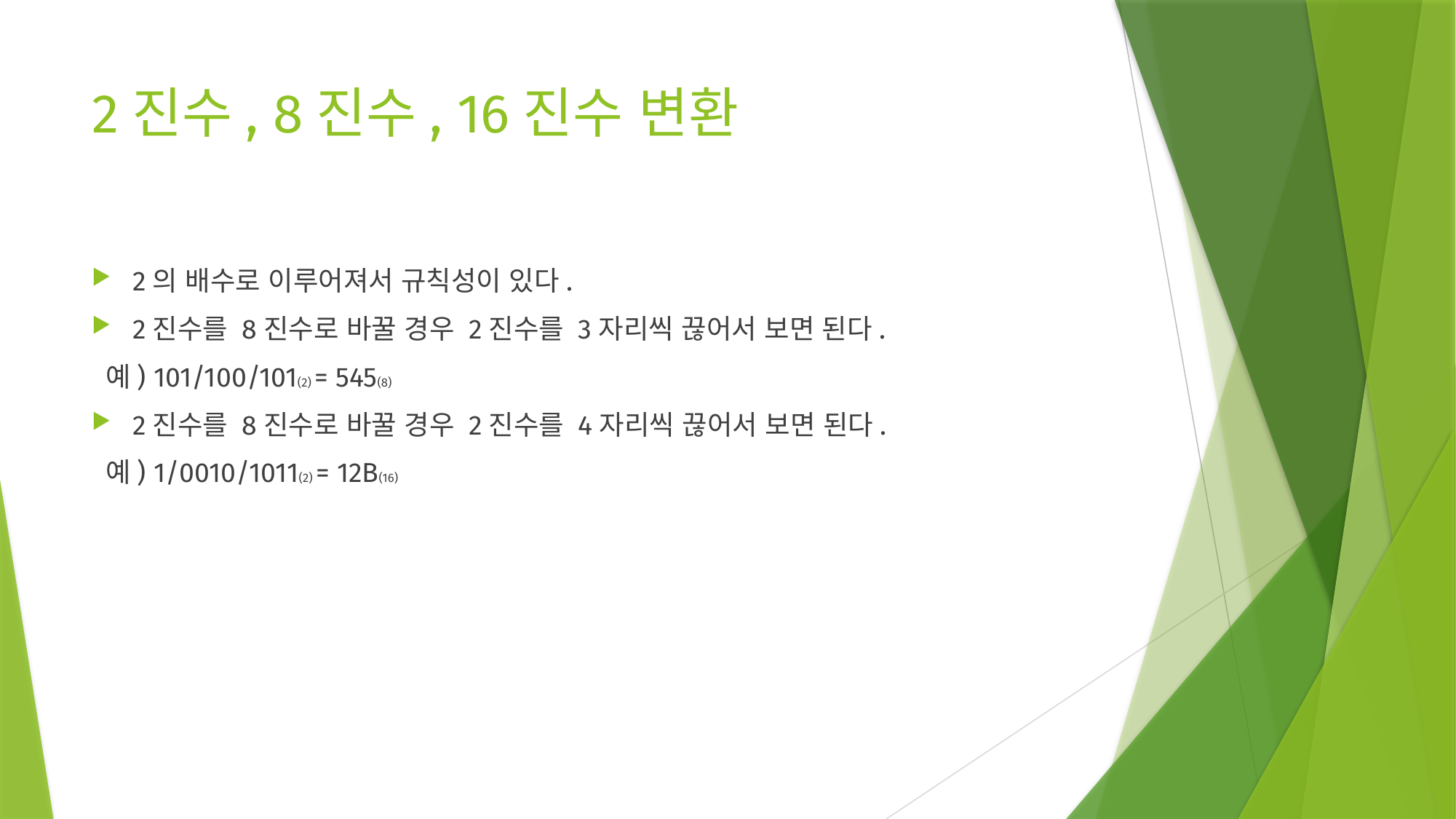

# 2진수, 8진수, 16진수 변환
2의 배수로 이루어져서 규칙성이 있다.
2진수를 8진수로 바꿀 경우 2진수를 3자리씩 끊어서 보면 된다.
 예) 101/100/101(2) = 545(8)
2진수를 8진수로 바꿀 경우 2진수를 4자리씩 끊어서 보면 된다.
 예) 1/0010/1011(2) = 12B(16)